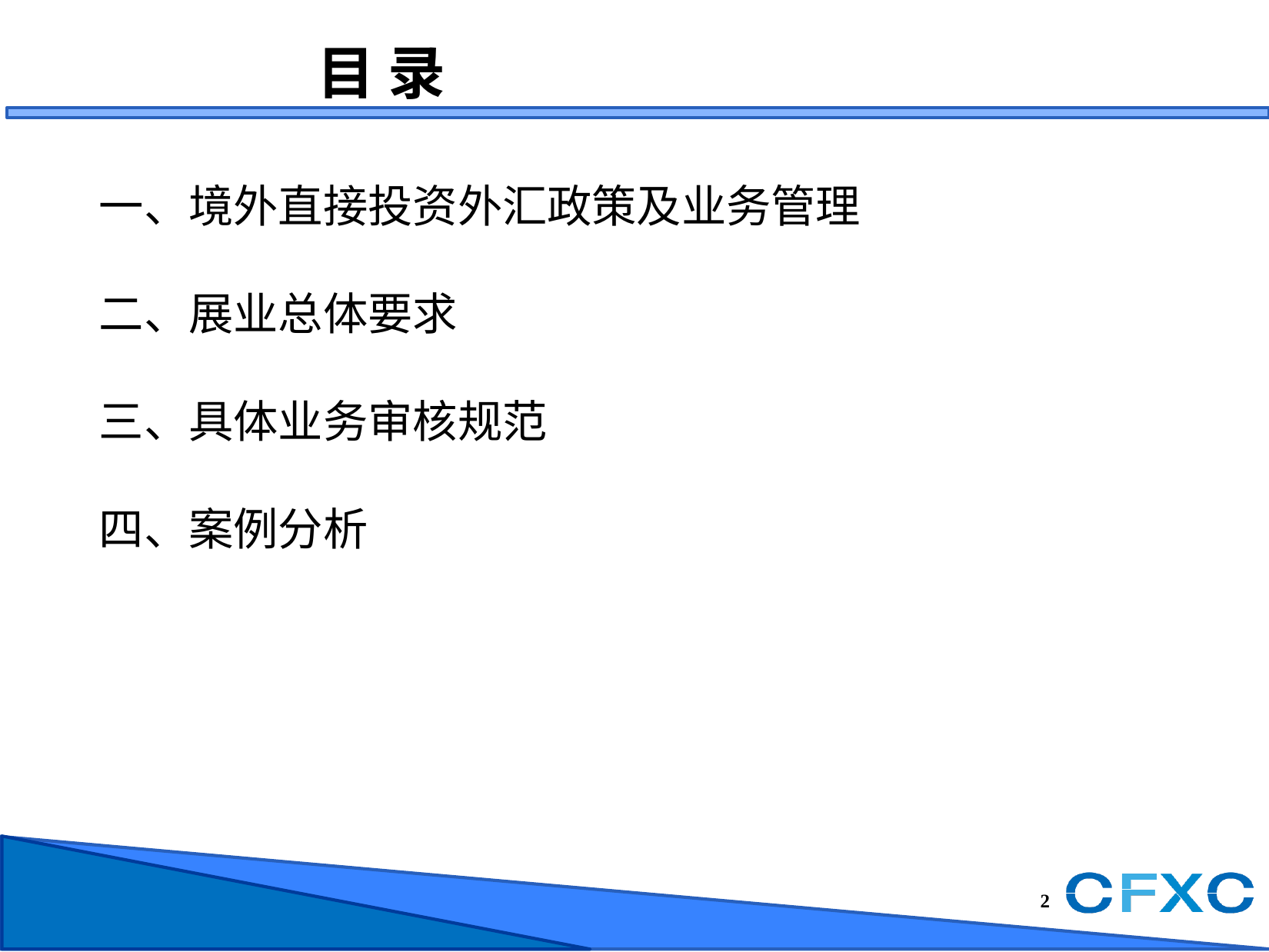

目 录
一、境外直接投资外汇政策及业务管理

二、展业总体要求

三、具体业务审核规范

四、案例分析

2